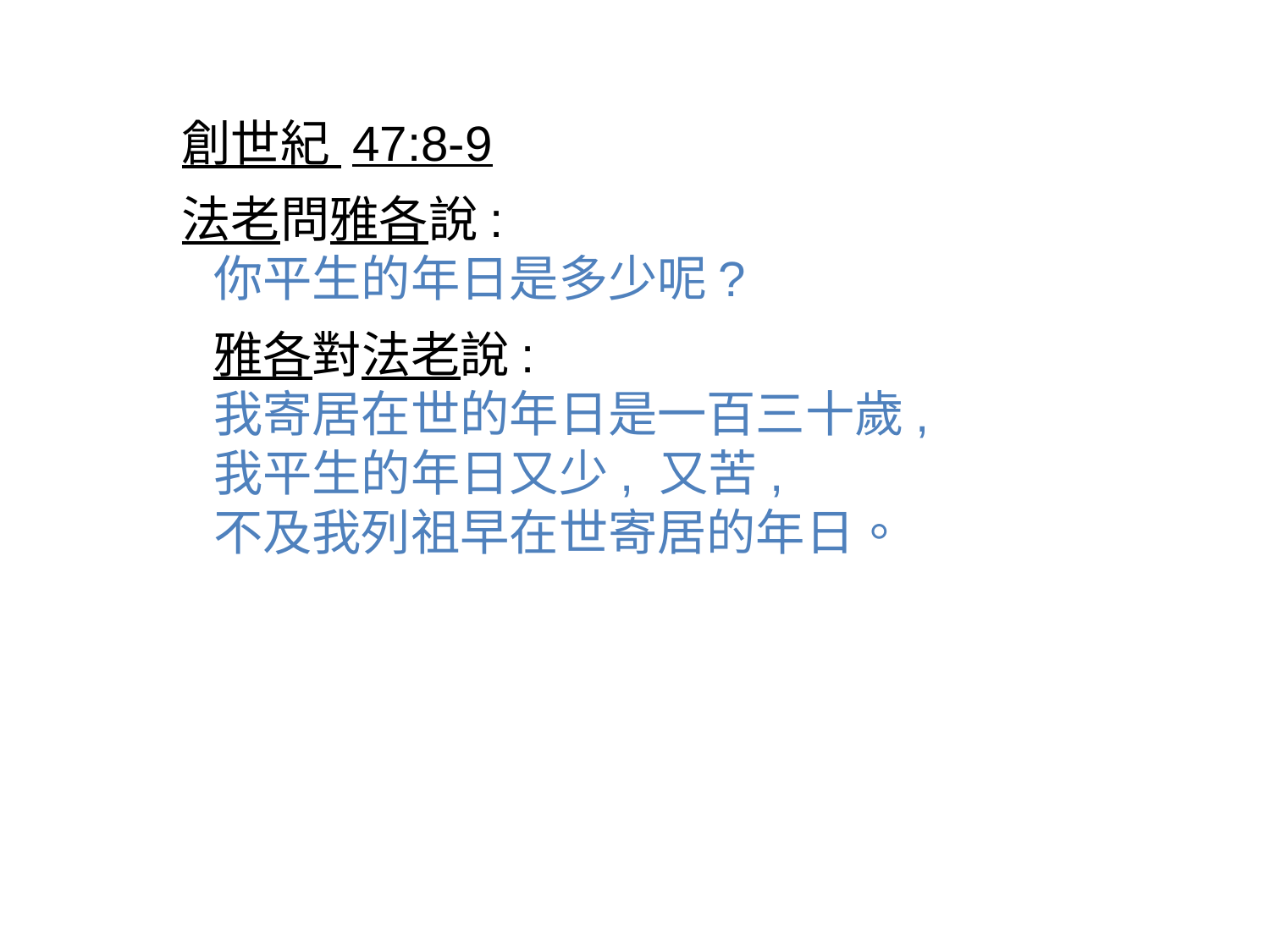

創世紀 47:8-9

法老問雅各說:
你平生的年日是多少呢?

雅各對法老說:
我寄居在世的年日是一百三十歲,
我平生的年日又少, 又苦,
不及我列祖早在世寄居的年日。